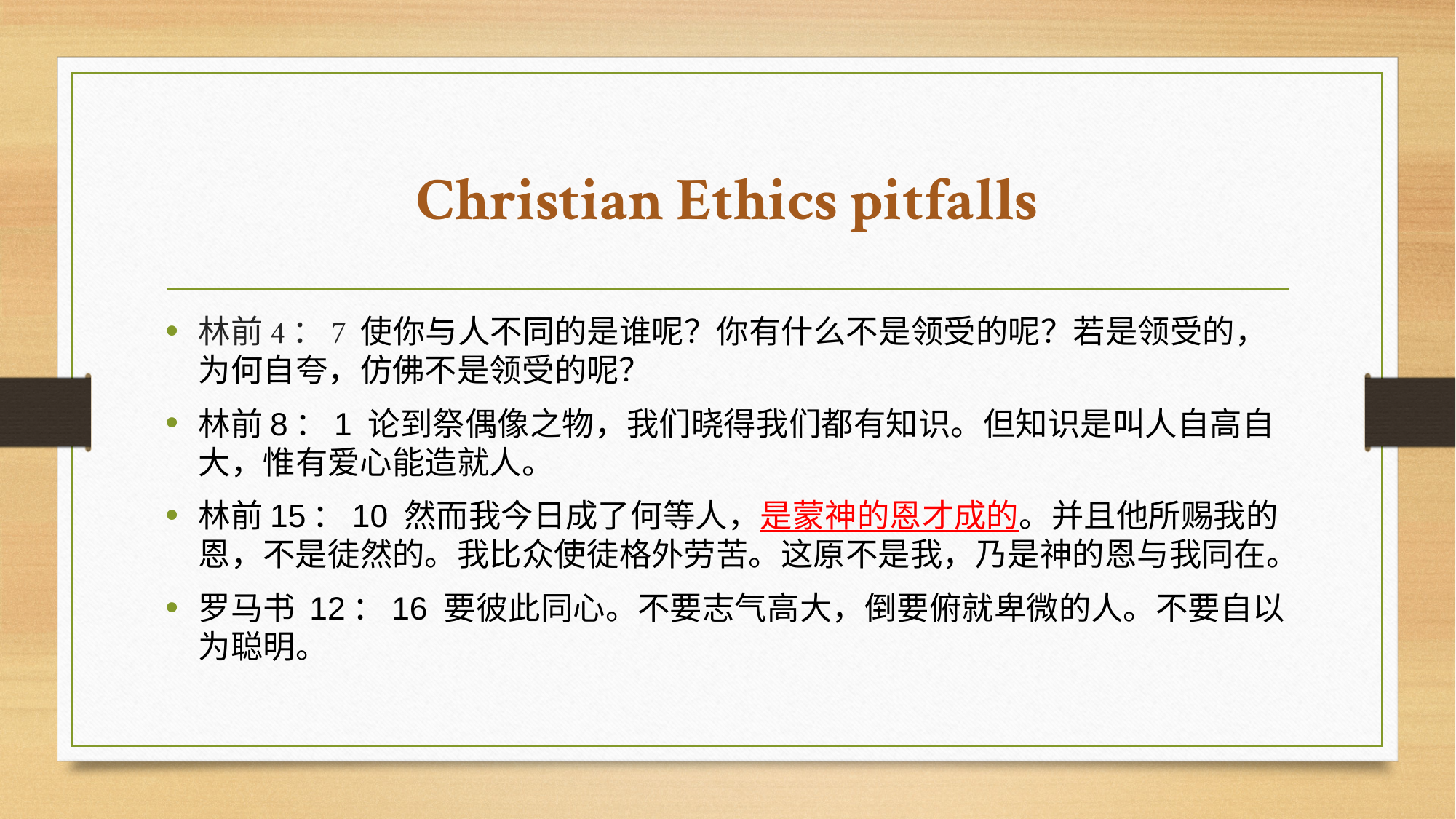

# Christian Ethics pitfalls
林前4：7 使你与人不同的是谁呢？你有什么不是领受的呢？若是领受的，为何自夸，仿佛不是领受的呢？
林前8：1 论到祭偶像之物，我们晓得我们都有知识。但知识是叫人自高自大，惟有爱心能造就人。
林前15：10 然而我今日成了何等人，是蒙神的恩才成的。并且他所赐我的恩，不是徒然的。我比众使徒格外劳苦。这原不是我，乃是神的恩与我同在。
罗马书 12：16 要彼此同心。不要志气高大，倒要俯就卑微的人。不要自以为聪明。